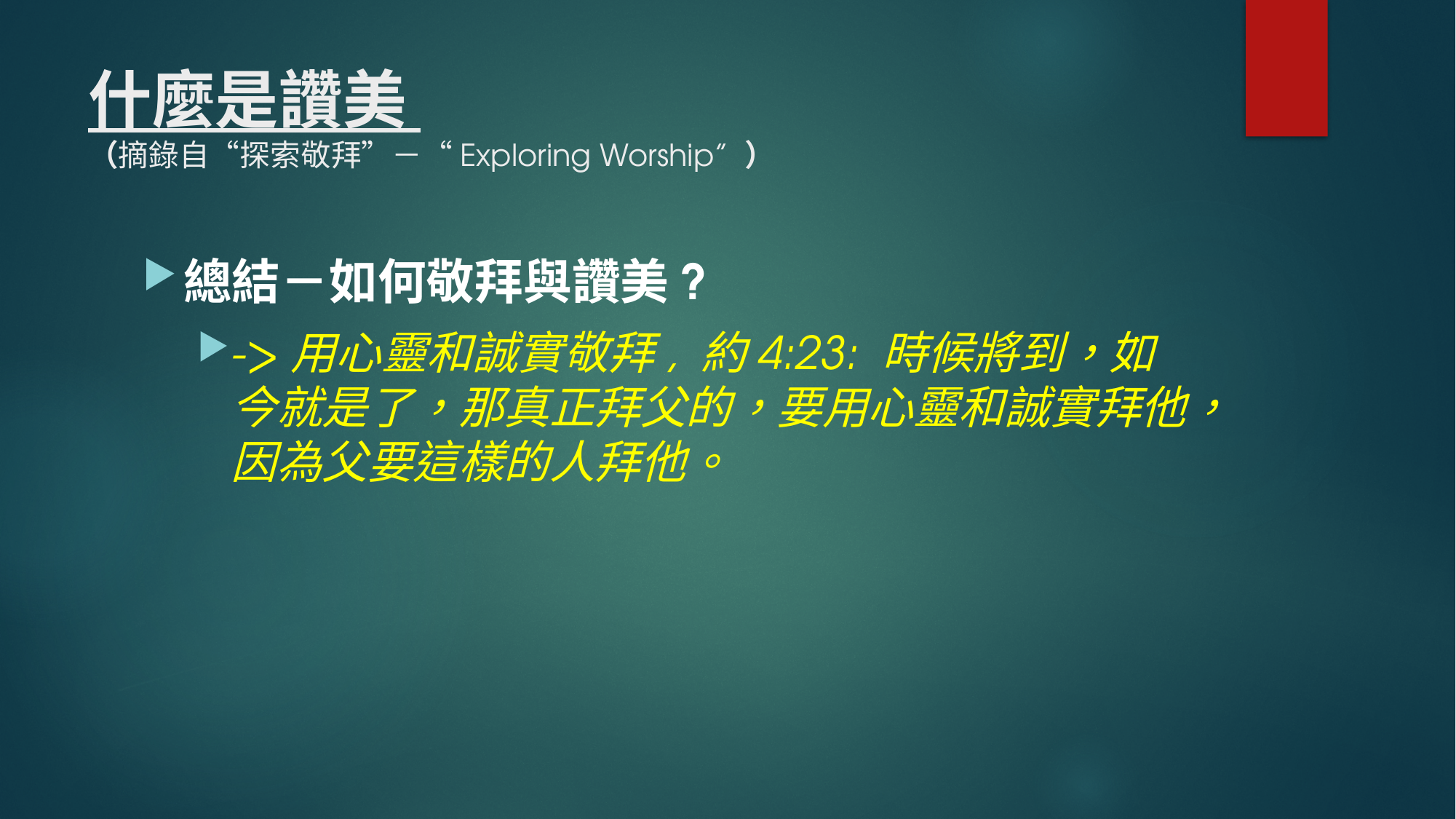

# 什麼是讚美 （摘錄自“探索敬拜”－“Exploring Worship” ）
總結－如何敬拜與讚美?
->用心靈和誠實敬拜, 約4:23: 時候將到，如今就是了，那真正拜父的，要用心靈和誠實拜他，因為父要這樣的人拜他。